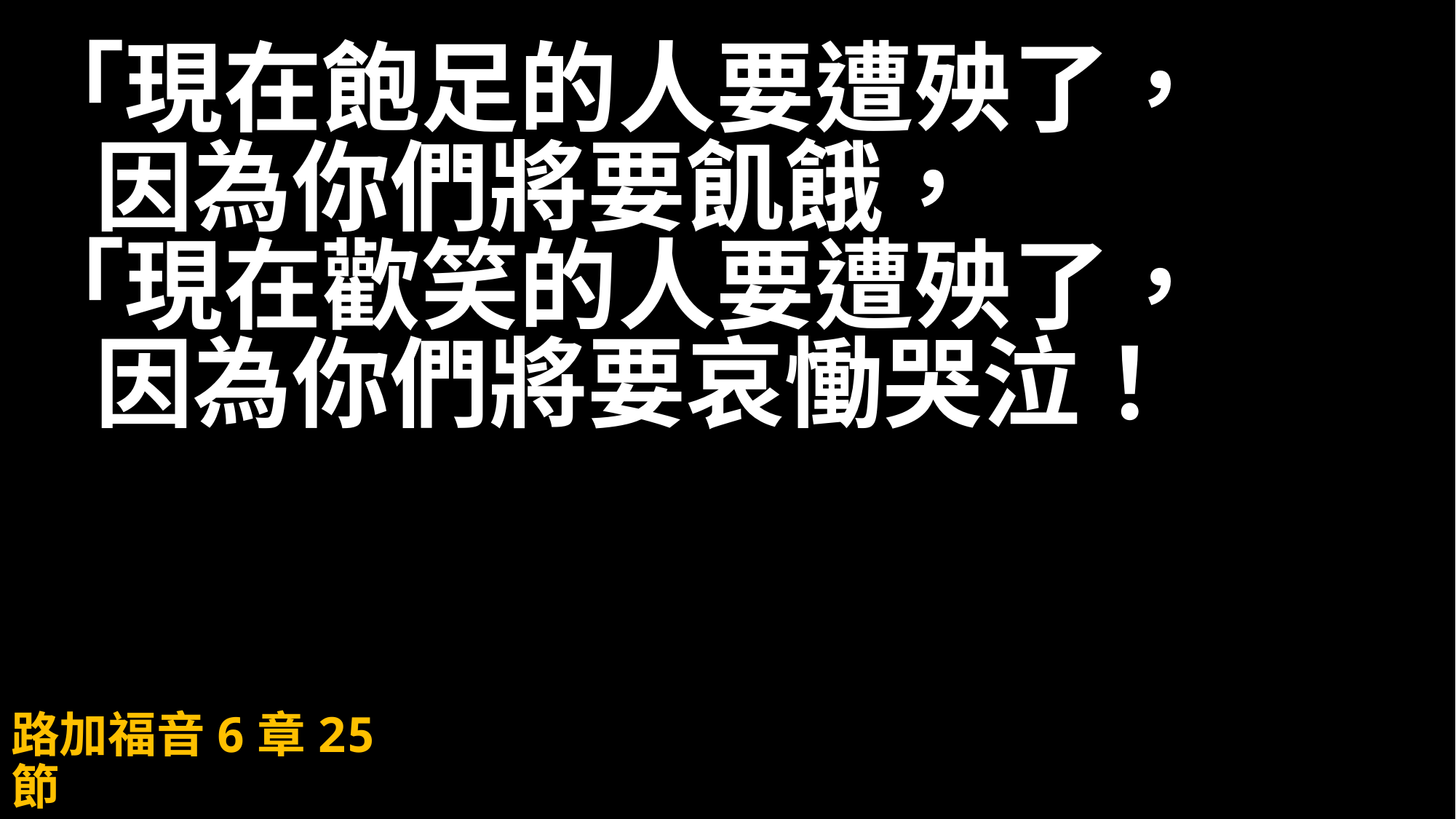

「現在飽足的人要遭殃了，
  因為你們將要飢餓，
「現在歡笑的人要遭殃了，
  因為你們將要哀慟哭泣！
路加福音6章25節